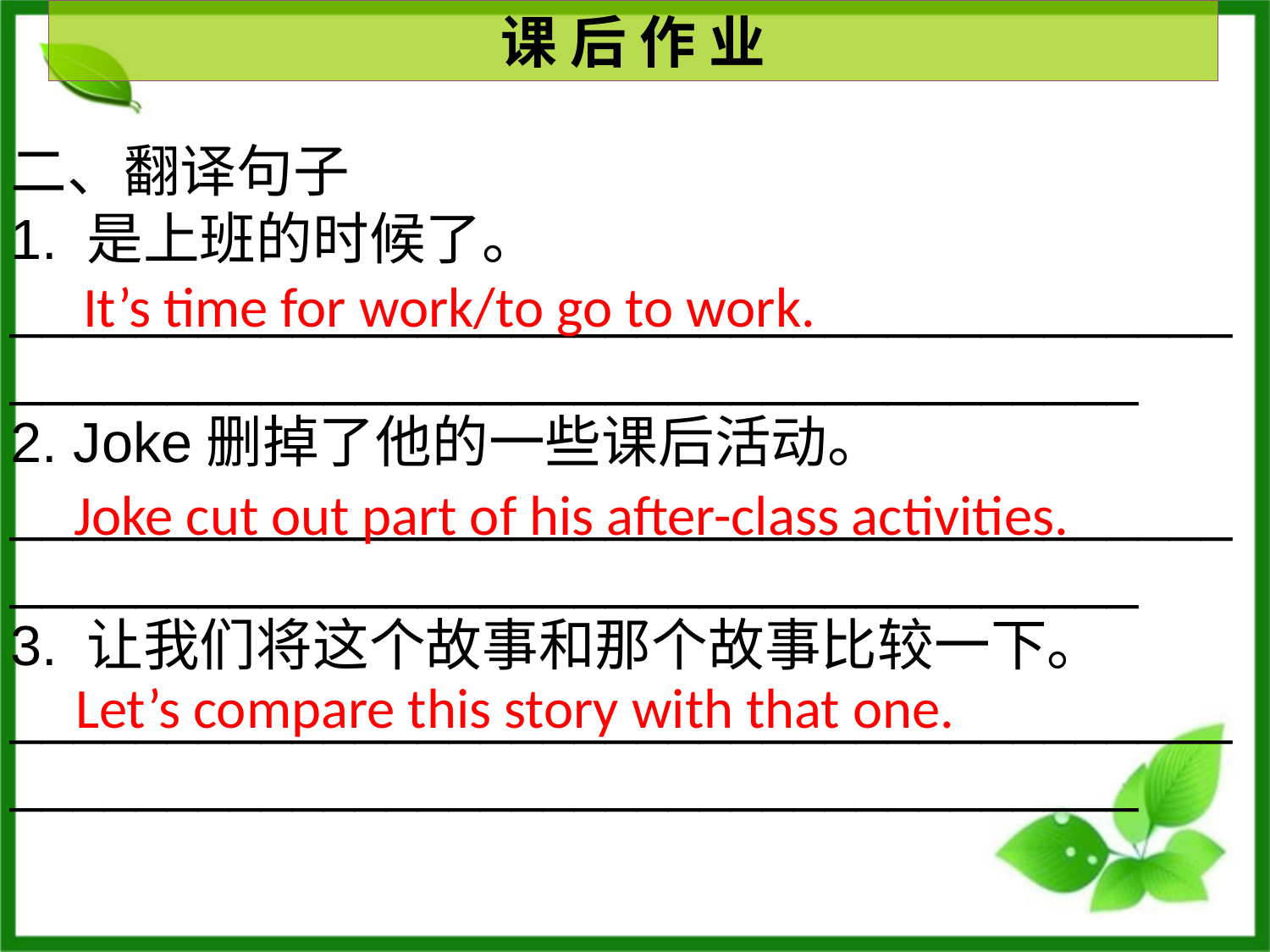

课 后 作 业
二、翻译句子
1. 是上班的时候了。
___________________________________________________________________________
2. Joke删掉了他的一些课后活动。
___________________________________________________________________________
3. 让我们将这个故事和那个故事比较一下。
___________________________________________________________________________
It’s time for work/to go to work.
Joke cut out part of his after-class activities.
Let’s compare this story with that one.